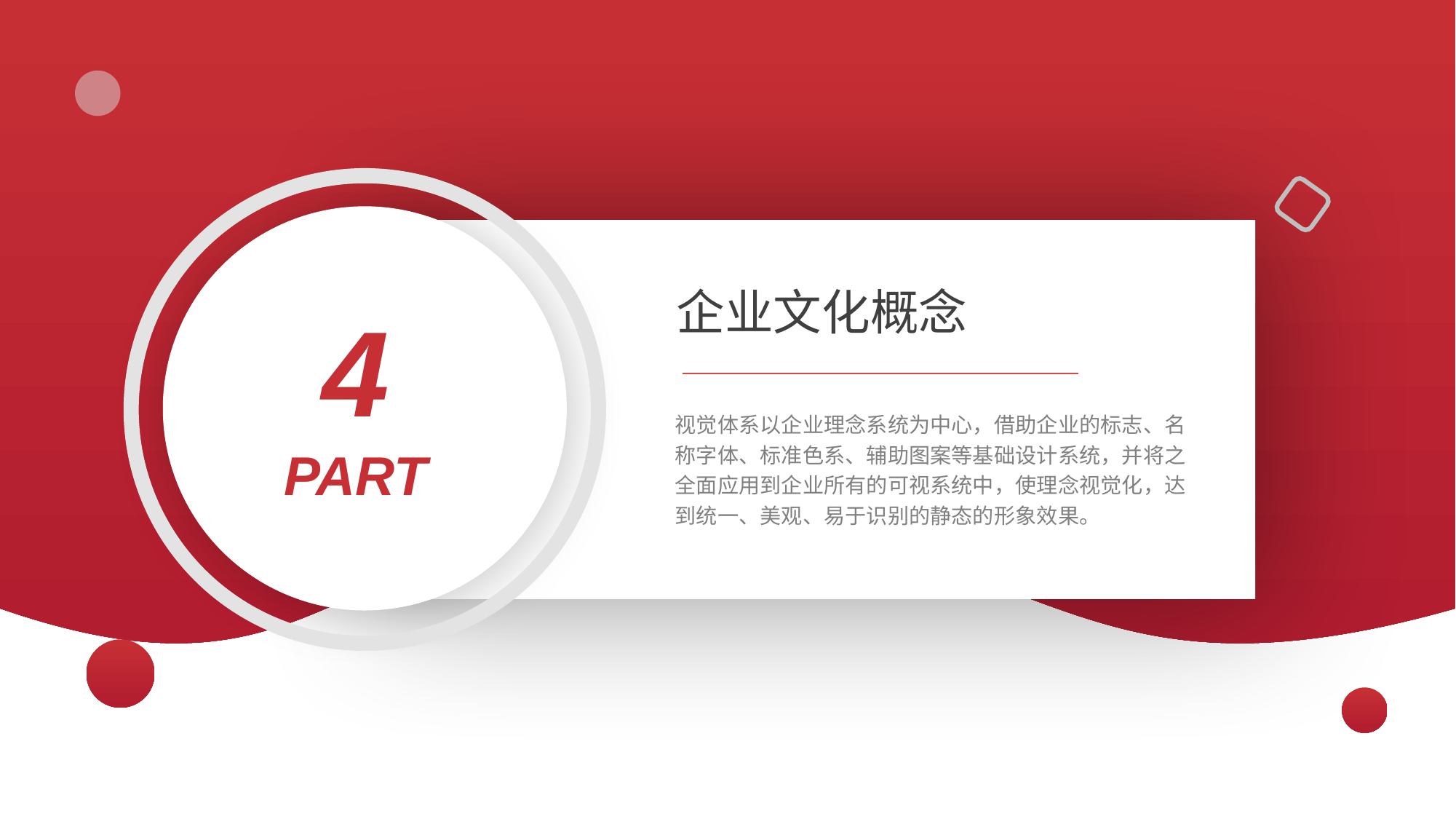

企业文化概念
4
PART
视觉体系以企业理念系统为中心，借助企业的标志、名称字体、标准色系、辅助图案等基础设计系统，并将之全面应用到企业所有的可视系统中，使理念视觉化，达到统一、美观、易于识别的静态的形象效果。